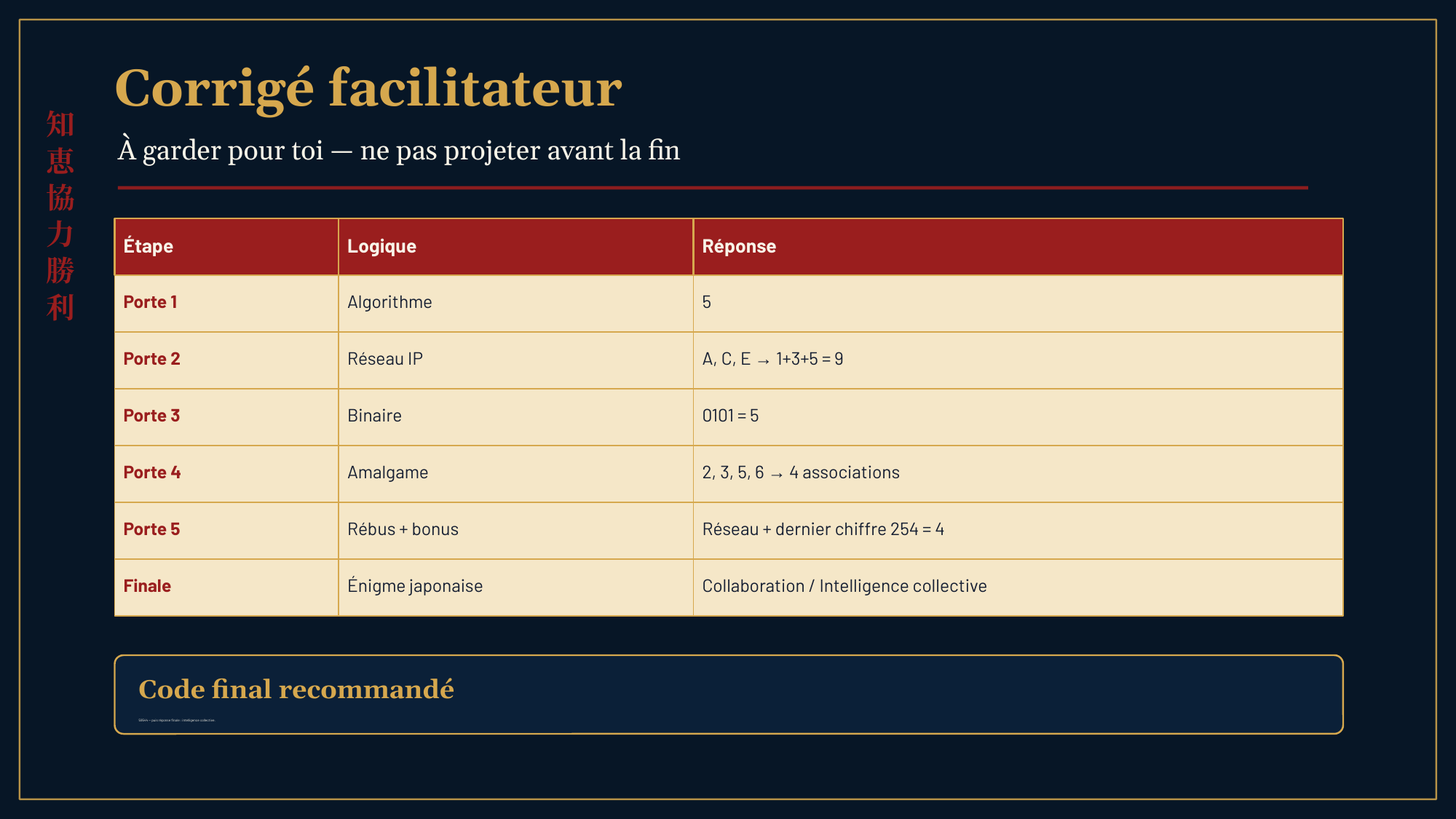

Corrigé facilitateur
知恵
協力
勝利
À garder pour toi — ne pas projeter avant la fin

Étape
Logique
Réponse

Porte 1
Algorithme
5

Porte 2
Réseau IP
A, C, E → 1+3+5 = 9

Porte 3
Binaire
0101 = 5

Porte 4
Amalgame
2, 3, 5, 6 → 4 associations

Porte 5
Rébus + bonus
Réseau + dernier chiffre 254 = 4

Finale
Énigme japonaise
Collaboration / Intelligence collective

Code final recommandé
59544 — puis réponse finale : intelligence collective.